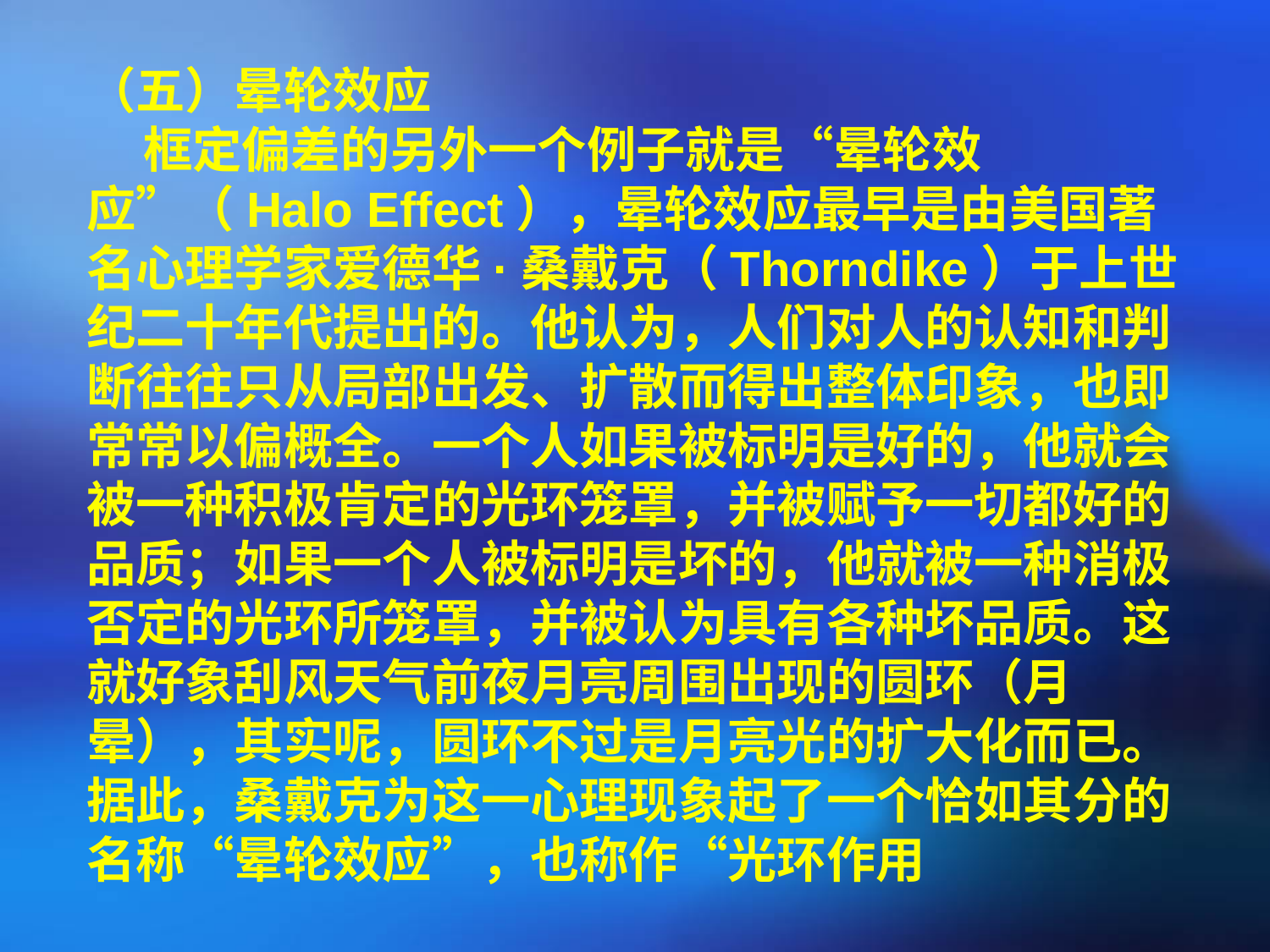

（五）晕轮效应
    框定偏差的另外一个例子就是“晕轮效应”（Halo Effect），晕轮效应最早是由美国著名心理学家爱德华·桑戴克（Thorndike）于上世纪二十年代提出的。他认为，人们对人的认知和判断往往只从局部出发、扩散而得出整体印象，也即常常以偏概全。一个人如果被标明是好的，他就会被一种积极肯定的光环笼罩，并被赋予一切都好的品质；如果一个人被标明是坏的，他就被一种消极否定的光环所笼罩，并被认为具有各种坏品质。这就好象刮风天气前夜月亮周围出现的圆环（月晕），其实呢，圆环不过是月亮光的扩大化而已。据此，桑戴克为这一心理现象起了一个恰如其分的名称“晕轮效应”，也称作“光环作用